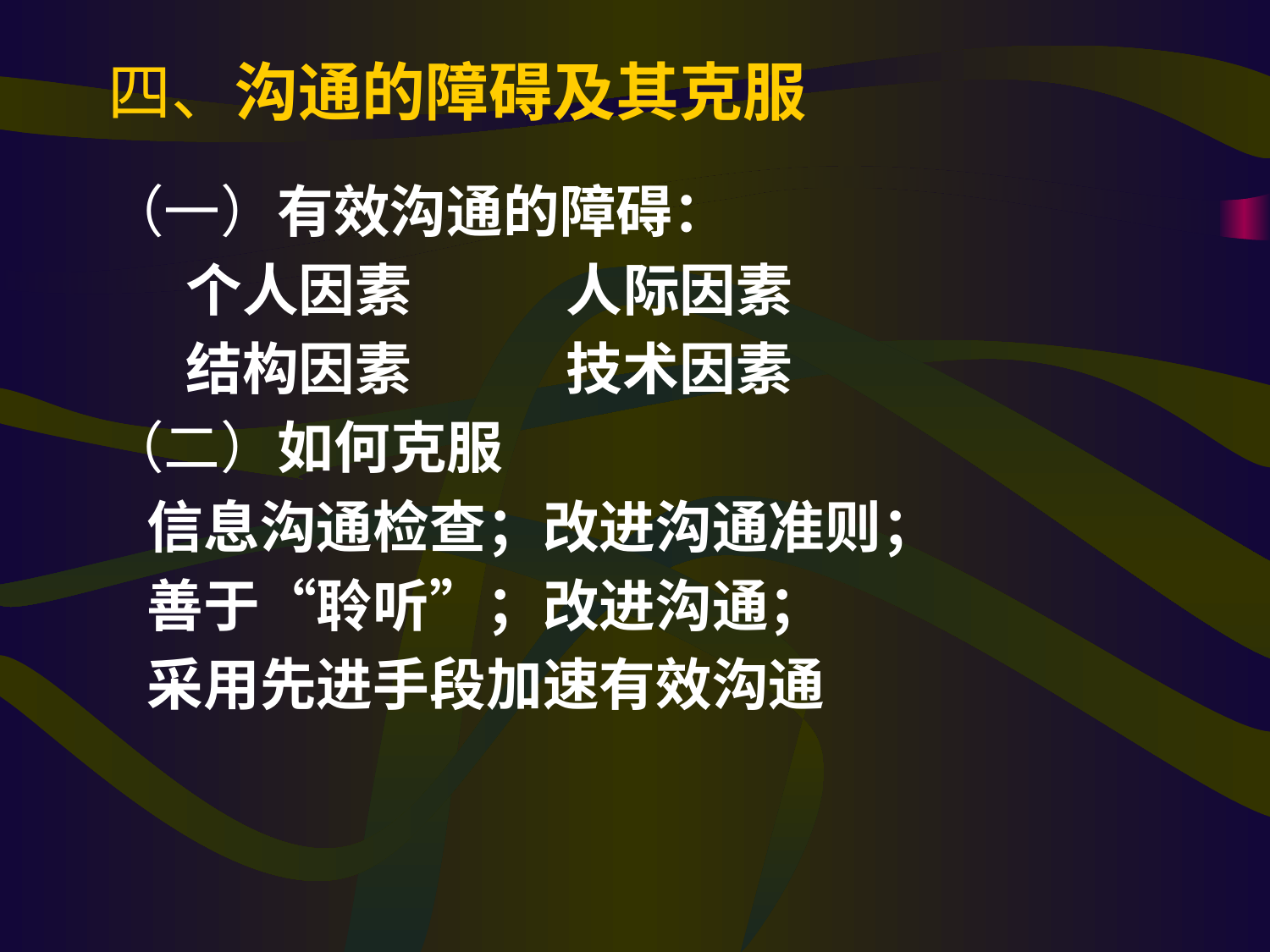

四、沟通的障碍及其克服
（一）有效沟通的障碍：
     个人因素            人际因素
     结构因素            技术因素
（二）如何克服
  信息沟通检查；改进沟通准则；
  善于“聆听”；改进沟通；
  采用先进手段加速有效沟通
#